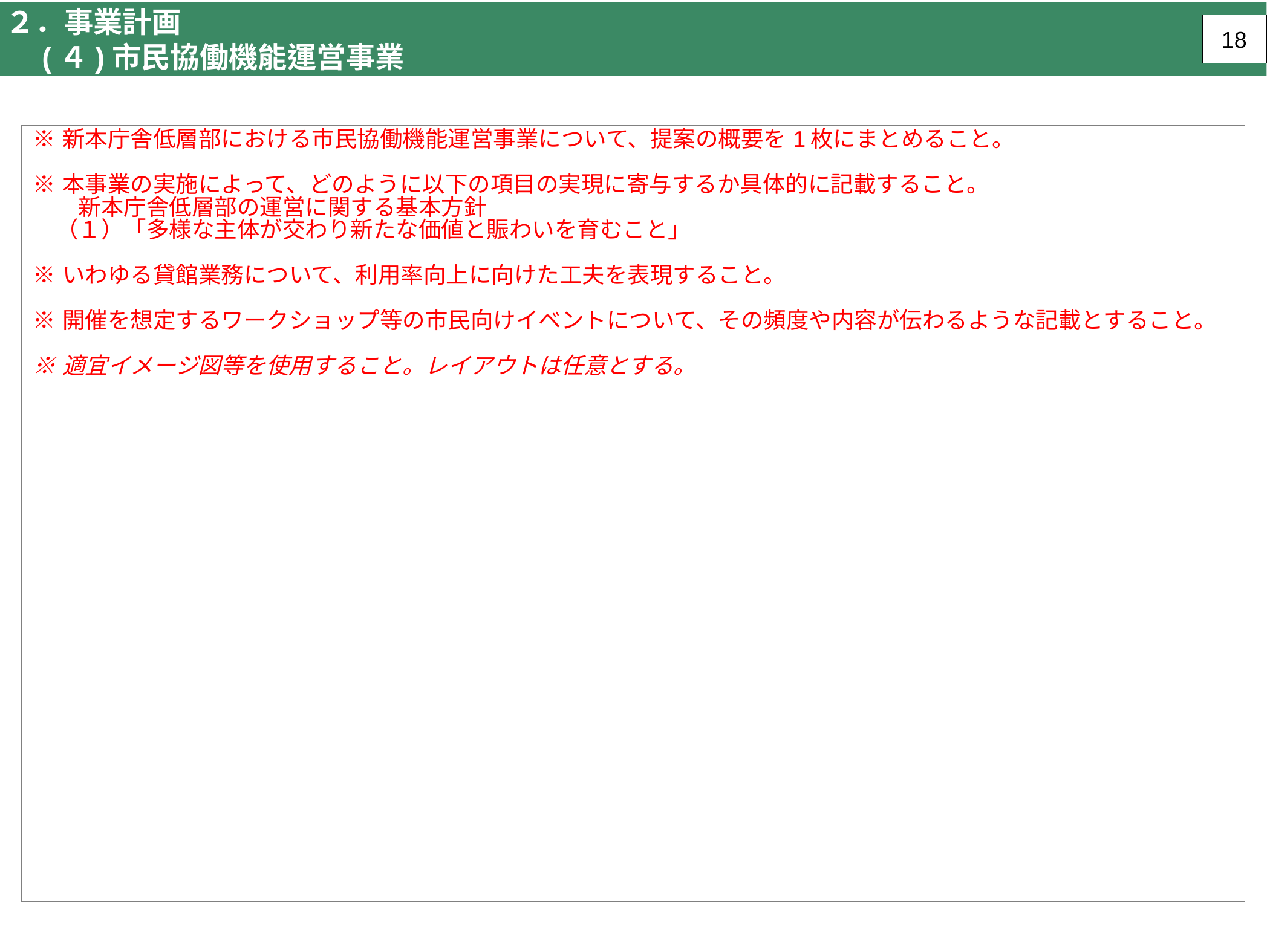

２．事業計画
　(４)市民協働機能運営事業
18
| ※新本庁舎低層部における市民協働機能運営事業について、提案の概要を1枚にまとめること。 ※本事業の実施によって、どのように以下の項目の実現に寄与するか具体的に記載すること。 　　新本庁舎低層部の運営に関する基本方針 　（１）「多様な主体が交わり新たな価値と賑わいを育むこと」 ※いわゆる貸館業務について、利用率向上に向けた工夫を表現すること。 ※開催を想定するワークショップ等の市民向けイベントについて、その頻度や内容が伝わるような記載とすること。 ※適宜イメージ図等を使用すること。レイアウトは任意とする。 |
| --- |